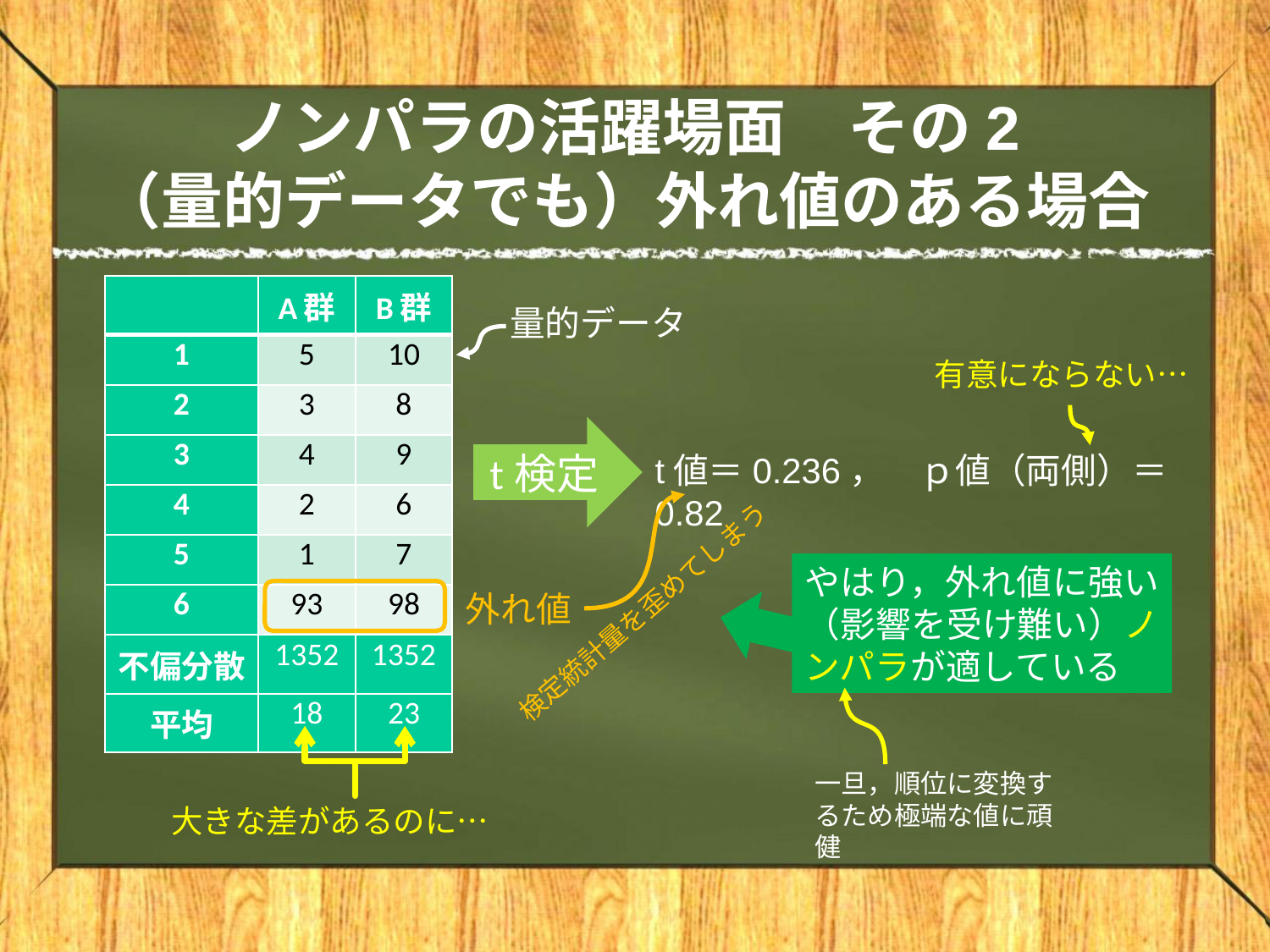

ノンパラの活躍場面　その2
（量的データでも）外れ値のある場合
|  | A群 | B群 |
| --- | --- | --- |
| 1 | 5 | 10 |
| 2 | 3 | 8 |
| 3 | 4 | 9 |
| 4 | 2 | 6 |
| 5 | 1 | 7 |
| 6 | 93 | 98 |
| 不偏分散 | 1352 | 1352 |
| 平均 | 18 | 23 |
量的データ
有意にならない…
t検定
t値＝0.236，　ｐ値（両側）＝0.82
やはり，外れ値に強い（影響を受け難い）ノンパラが適している

外れ値
検定統計量を歪めてしまう

一旦，順位に変換するため極端な値に頑健
大きな差があるのに…